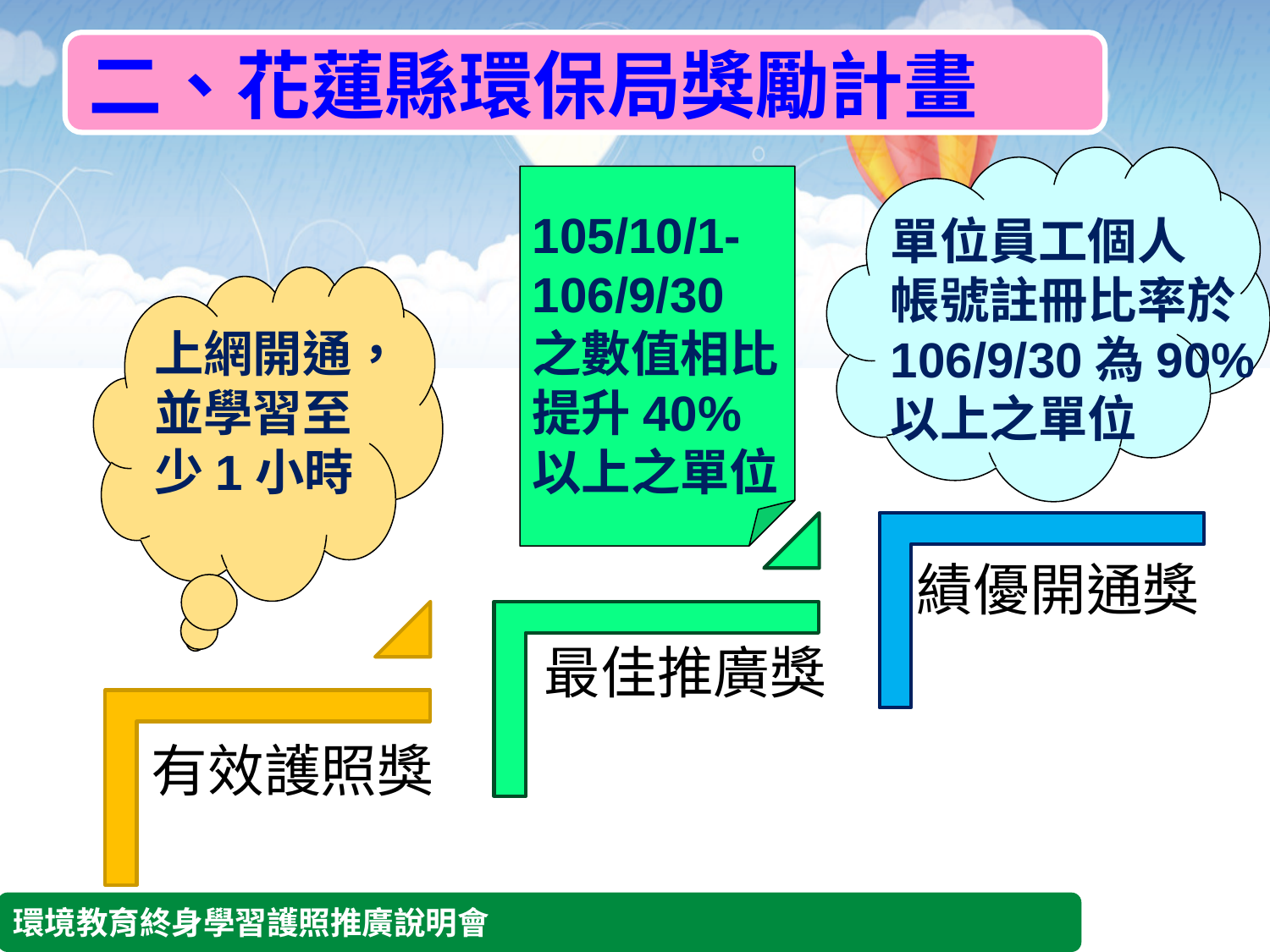

# 二、花蓮縣環保局獎勵計畫

105/10/1-106/9/30之數值相比提升40%以上之單位
單位員工個人
帳號註冊比率於
106/9/30為90%
以上之單位
上網開通，並學習至少1小時
有效護照獎
最佳推廣獎
績優開通獎